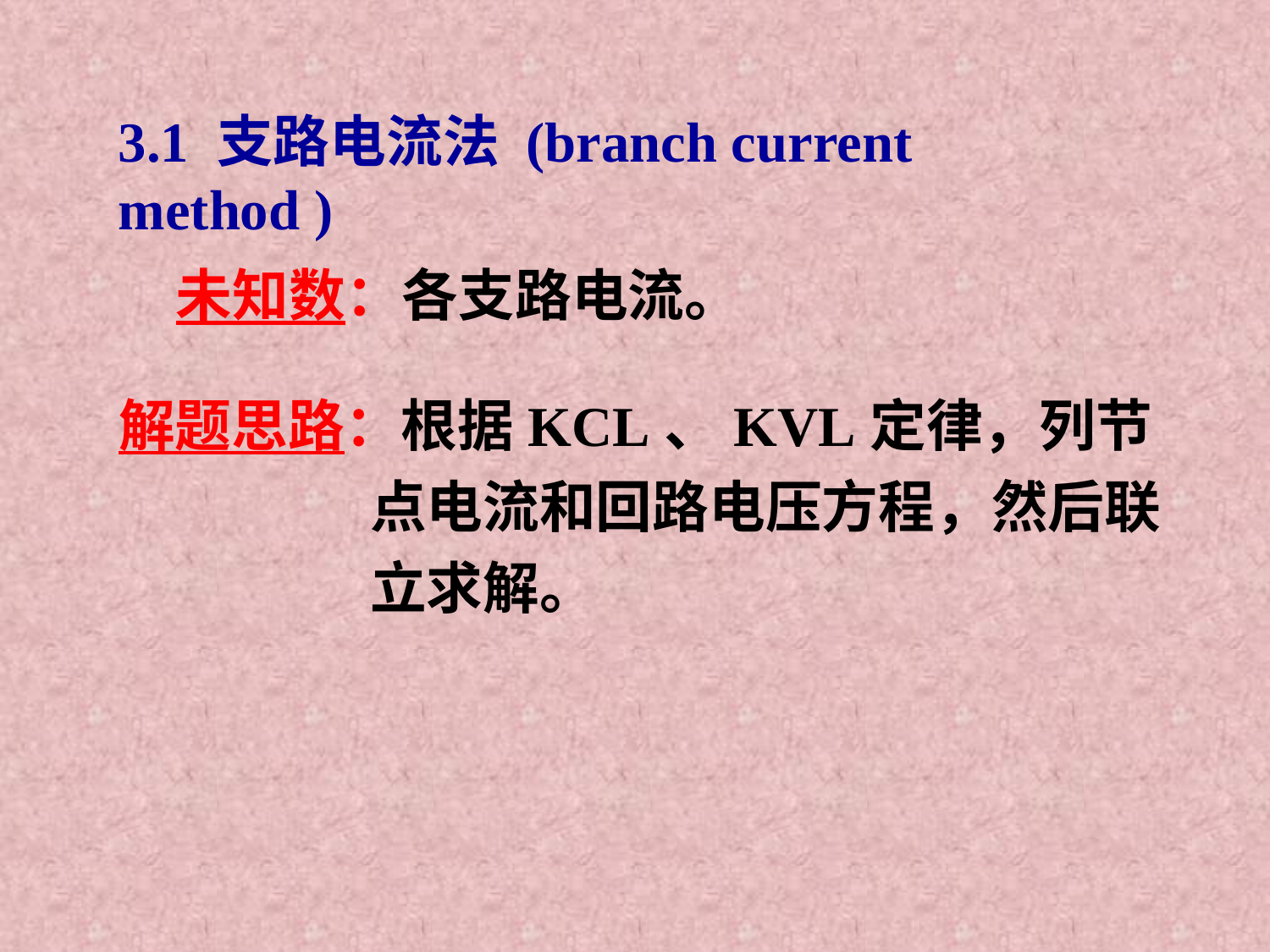

3.1 支路电流法 (branch current method )
未知数：各支路电流。
解题思路：根据KCL、KVL定律，列节点电流和回路电压方程，然后联立求解。